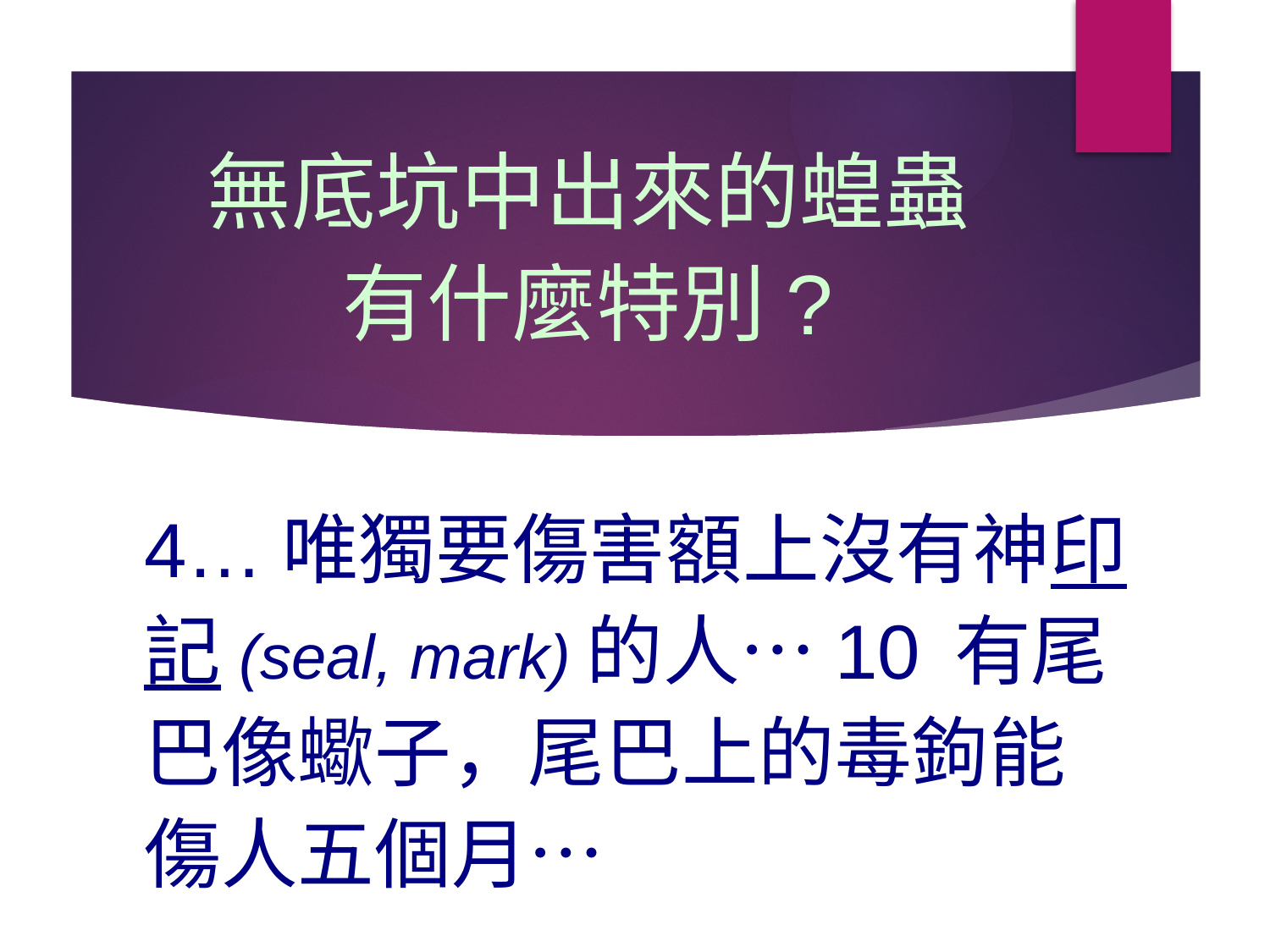

# 無底坑中出來的蝗蟲有什麼特別?
4…唯獨要傷害額上沒有神印記(seal, mark)的人…10 有尾巴像蠍子，尾巴上的毒鉤能傷人五個月…